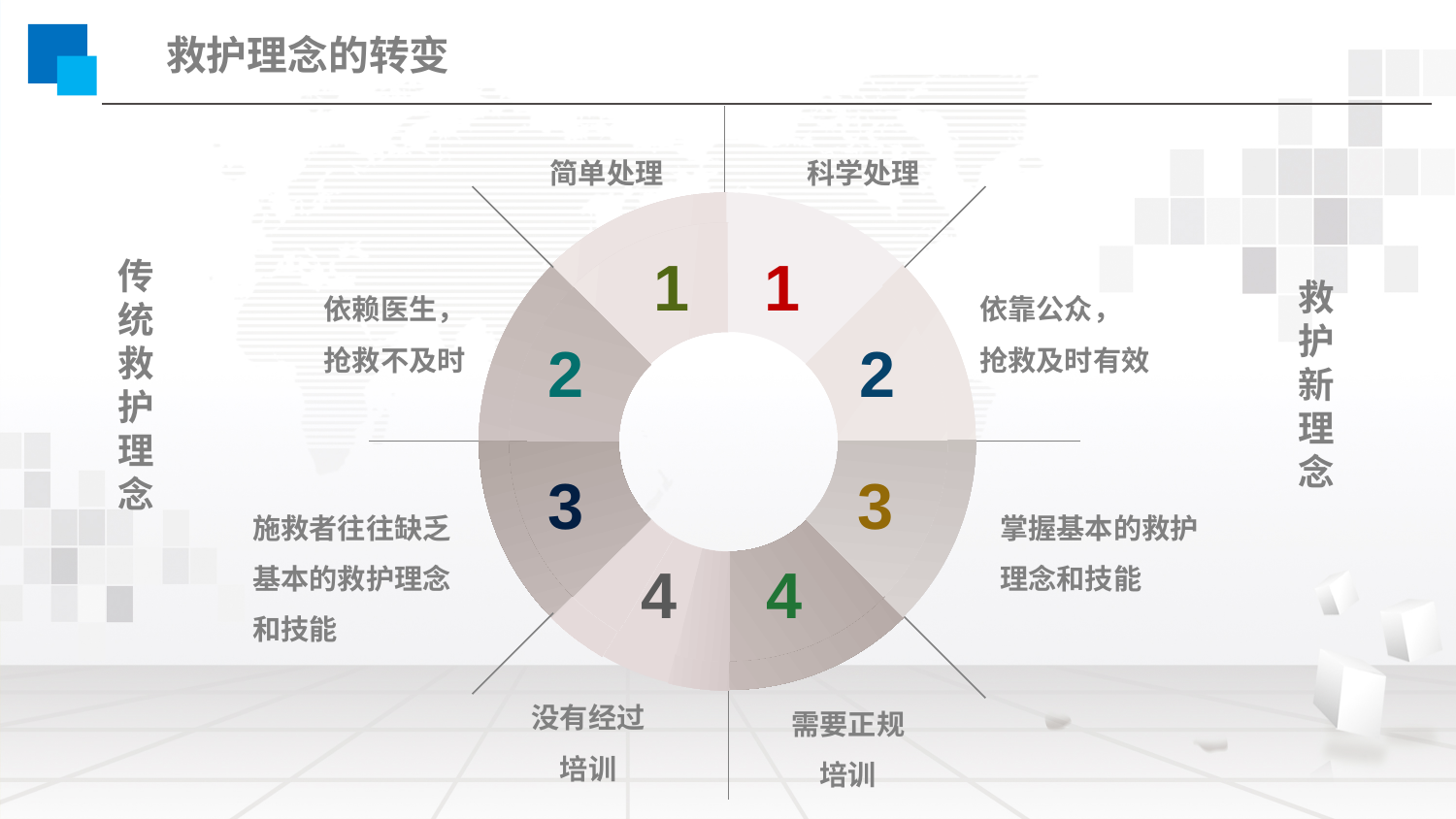

救护理念的转变
简单处理
科学处理

1
1
传统救护理念
依赖医生，抢救不及时
依靠公众，
抢救及时有效
救护
新理念
2
2
3
3
施救者往往缺乏基本的救护理念和技能
掌握基本的救护理念和技能
4
4
没有经过
培训
需要正规
培训